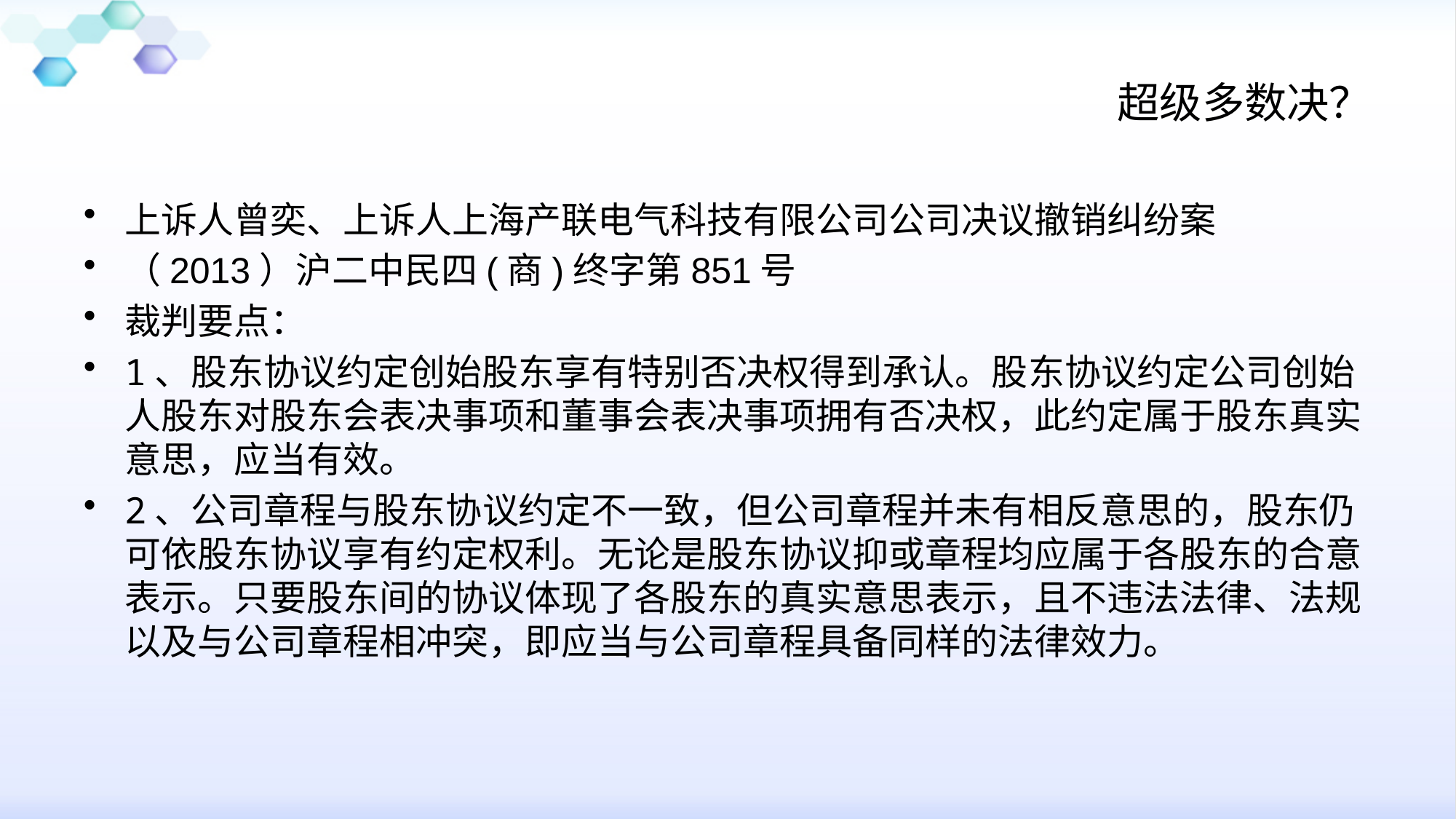

# 超级多数决？
上诉人曾奕、上诉人上海产联电气科技有限公司公司决议撤销纠纷案
（2013）沪二中民四(商)终字第851号
裁判要点：
1、股东协议约定创始股东享有特别否决权得到承认。股东协议约定公司创始人股东对股东会表决事项和董事会表决事项拥有否决权，此约定属于股东真实意思，应当有效。
2、公司章程与股东协议约定不一致，但公司章程并未有相反意思的，股东仍可依股东协议享有约定权利。无论是股东协议抑或章程均应属于各股东的合意表示。只要股东间的协议体现了各股东的真实意思表示，且不违法法律、法规以及与公司章程相冲突，即应当与公司章程具备同样的法律效力。